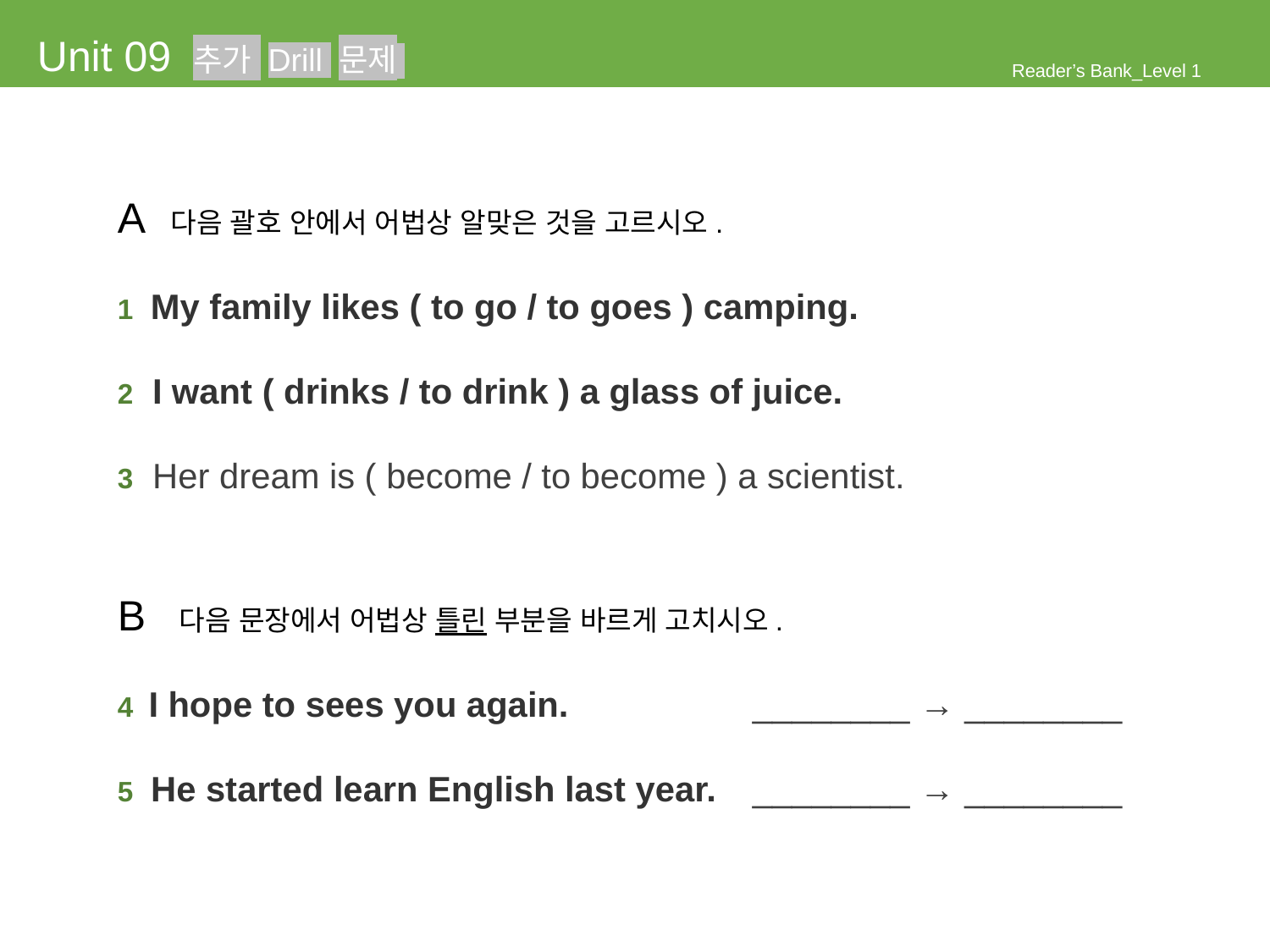

# Unit 09 추가 Drill 문제
Reader’s Bank_Level 1

A  다음 괄호 안에서 어법상 알맞은 것을 고르시오.
1  My family likes ( to go / to goes ) camping.
2  I want ( drinks / to drink ) a glass of juice.
3  Her dream is ( become / to become ) a scientist.

B  다음 문장에서 어법상 틀린 부분을 바르게 고치시오.
4  I hope to sees you again.		________ → ________
5  He started learn English last year.	________ → ________